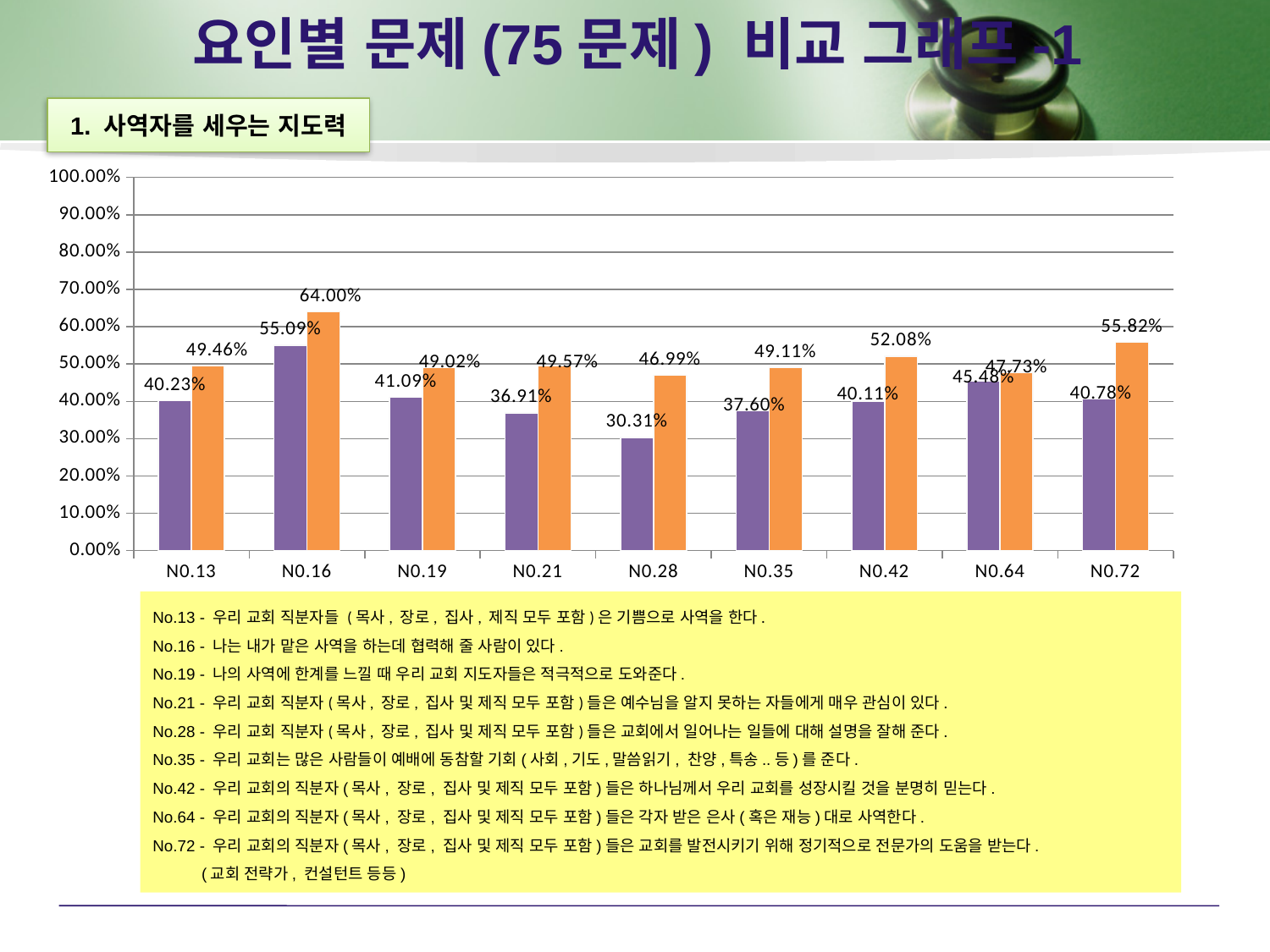

# 요인별 문제(75문제) 비교 그래프-1

1. 사역자를 세우는 지도력

### Chart

| Category | 1차-페닌술라한인침례교회 | 2차-P교회 |
|---|---|---|
|  | 0.4023228395410196 | 0.4946009658679785 |
|  | 0.5508882934049043 | 0.6400271512664234 |
|  | 0.41090428153192904 | 0.49020209215487115 |
|  | 0.36912513798923124 | 0.4957254742200184 |
|  | 0.3031210065395704 | 0.4699031740068097 |
|  | 0.37603203875811064 | 0.4911034693838045 |
|  | 0.4010865295074177 | 0.5207716094870066 |
|  | 0.4548260476273265 | 0.4772556186688298 |
|  | 0.40778944448293325 | 0.5582250167105876 |
No.13 - 우리 교회 직분자들 (목사, 장로, 집사, 제직 모두 포함)은 기쁨으로 사역을 한다.
No.16 - 나는 내가 맡은 사역을 하는데 협력해 줄 사람이 있다.
No.19 - 나의 사역에 한계를 느낄 때 우리 교회 지도자들은 적극적으로 도와준다.
No.21 - 우리 교회 직분자(목사, 장로, 집사 및 제직 모두 포함)들은 예수님을 알지 못하는 자들에게 매우 관심이 있다.
No.28 - 우리 교회 직분자(목사, 장로, 집사 및 제직 모두 포함)들은 교회에서 일어나는 일들에 대해 설명을 잘해 준다.
No.35 - 우리 교회는 많은 사람들이 예배에 동참할 기회(사회,기도,말씀읽기, 찬양,특송..등)를 준다.
No.42 - 우리 교회의 직분자(목사, 장로, 집사 및 제직 모두 포함)들은 하나님께서 우리 교회를 성장시킬 것을 분명히 믿는다.
No.64 - 우리 교회의 직분자(목사, 장로, 집사 및 제직 모두 포함)들은 각자 받은 은사(혹은 재능)대로 사역한다.
No.72 - 우리 교회의 직분자(목사, 장로, 집사 및 제직 모두 포함)들은 교회를 발전시키기 위해 정기적으로 전문가의 도움을 받는다.
           (교회 전략가, 컨설턴트 등등)